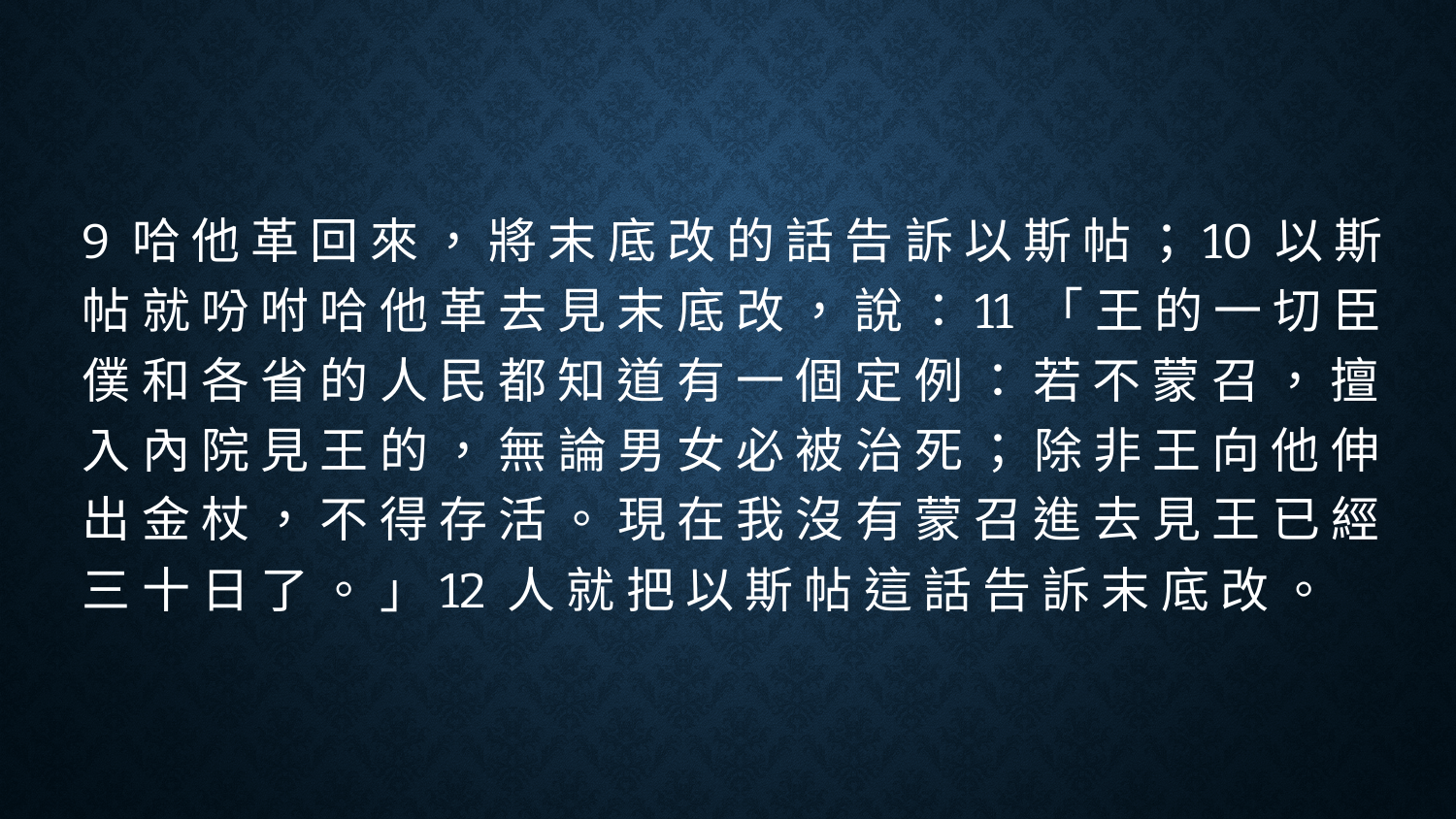

#
9 哈 他 革 回 來 ， 將 末 底 改 的 話 告 訴 以 斯 帖 ；10 以 斯 帖 就 吩 咐 哈 他 革 去 見 末 底 改 ， 說 ：11 「 王 的 一 切 臣 僕 和 各 省 的 人 民 都 知 道 有 一 個 定 例 ： 若 不 蒙 召 ， 擅 入 內 院 見 王 的 ， 無 論 男 女 必 被 治 死 ； 除 非 王 向 他 伸 出 金 杖 ， 不 得 存 活 。 現 在 我 沒 有 蒙 召 進 去 見 王 已 經 三 十 日 了 。 」12 人 就 把 以 斯 帖 這 話 告 訴 末 底 改 。